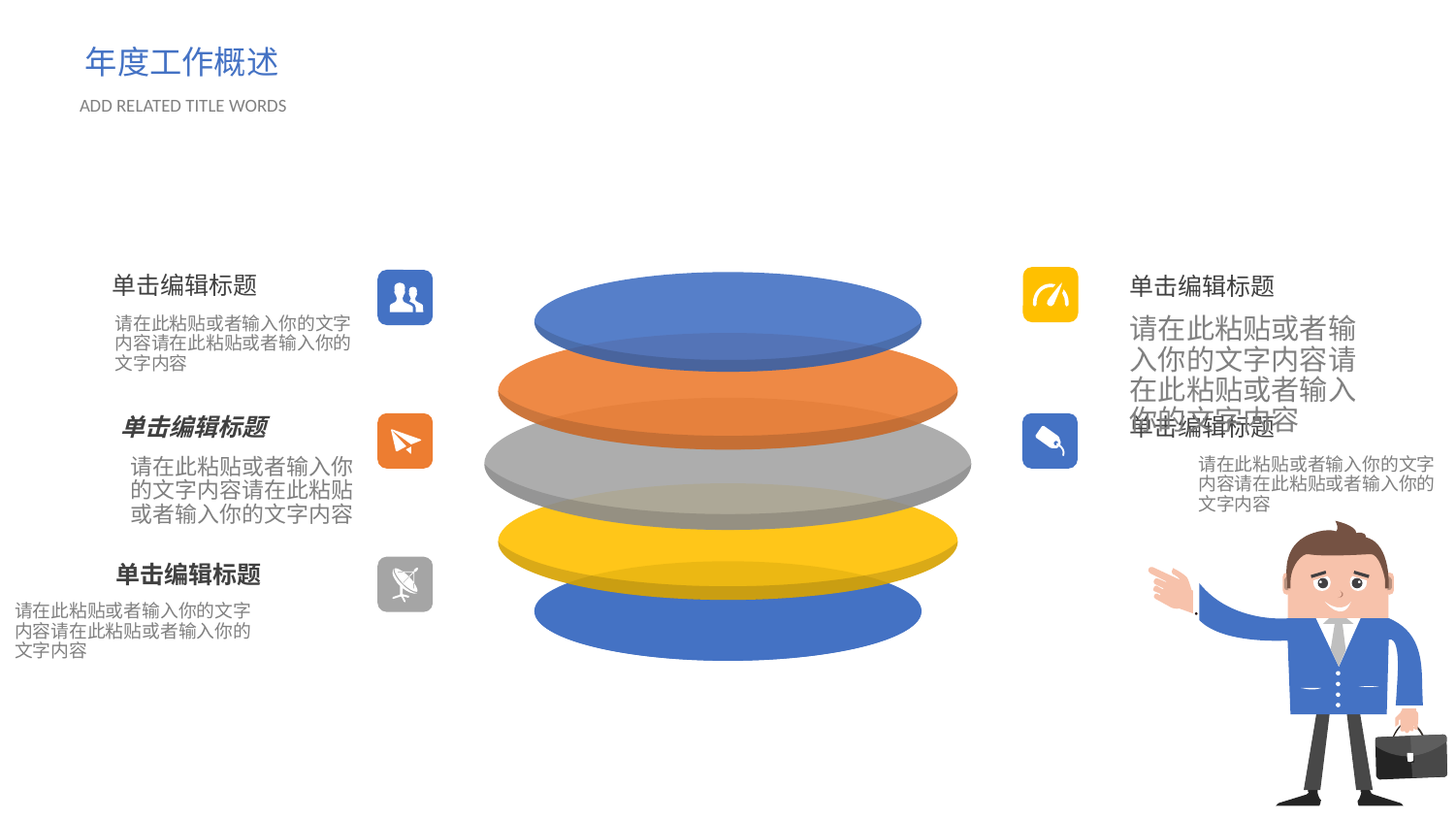

年度工作概述
ADD RELATED TITLE WORDS
单击编辑标题

单击编辑标题

请在此粘贴或者输入你的文字内容请在此粘贴或者输入你的文字内容
请在此粘贴或者输入你的文字内容请在此粘贴或者输入你的文字内容

单击编辑标题
单击编辑标题

请在此粘贴或者输入你的文字内容请在此粘贴或者输入你的文字内容
请在此粘贴或者输入你的文字内容请在此粘贴或者输入你的文字内容

单击编辑标题

请在此粘贴或者输入你的文字内容请在此粘贴或者输入你的文字内容